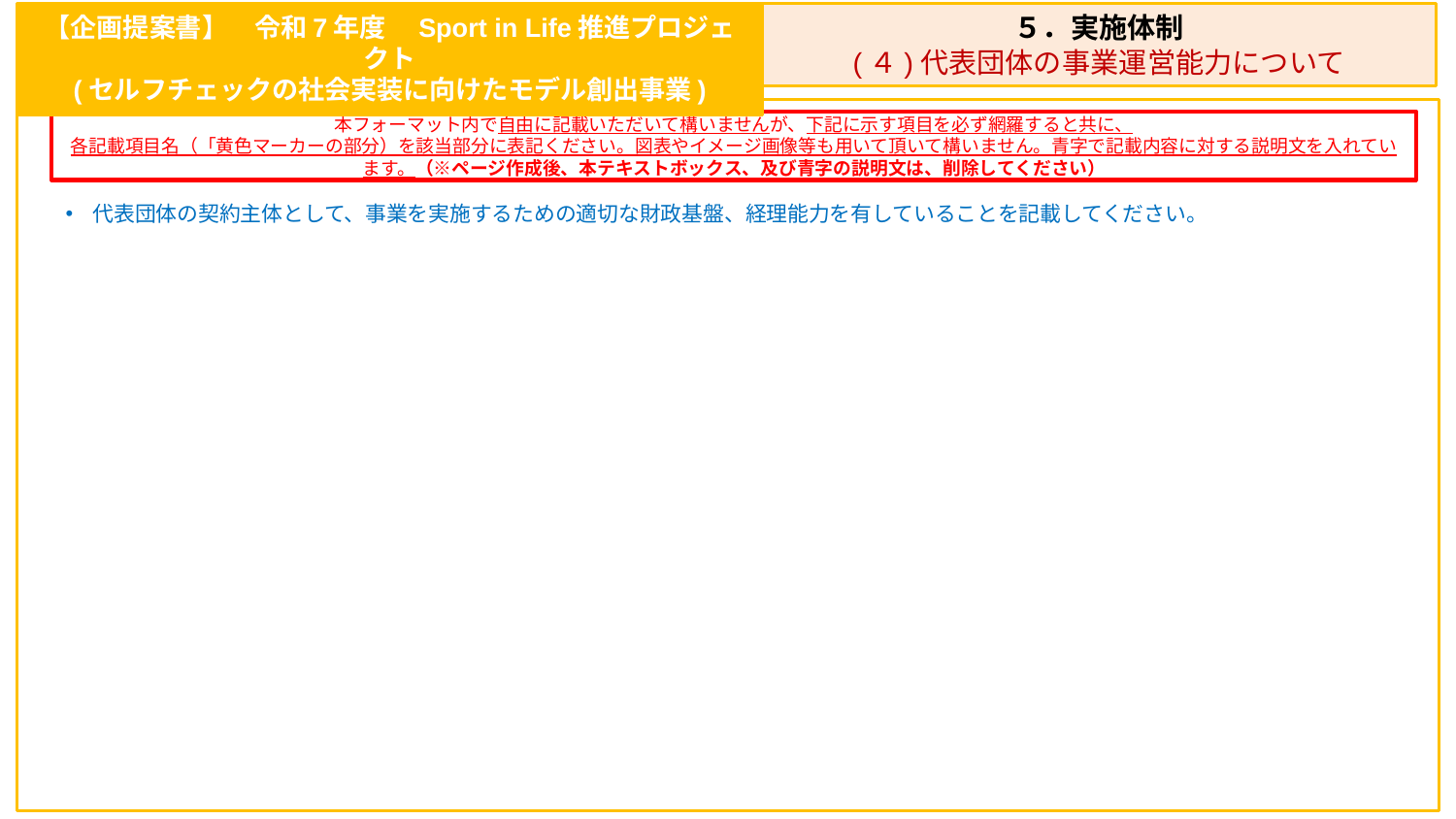

【企画提案書】　令和7年度　Sport in Life推進プロジェクト
(セルフチェックの社会実装に向けたモデル創出事業)

５．実施体制
(４)代表団体の事業運営能力について

本フォーマット内で自由に記載いただいて構いませんが、下記に示す項目を必ず網羅すると共に、
各記載項目名（「黄色マーカーの部分）を該当部分に表記ください。図表やイメージ画像等も用いて頂いて構いません。青字で記載内容に対する説明文を入れています。（※ページ作成後、本テキストボックス、及び青字の説明文は、削除してください）
代表団体の契約主体として、事業を実施するための適切な財政基盤、経理能力を有していることを記載してください。